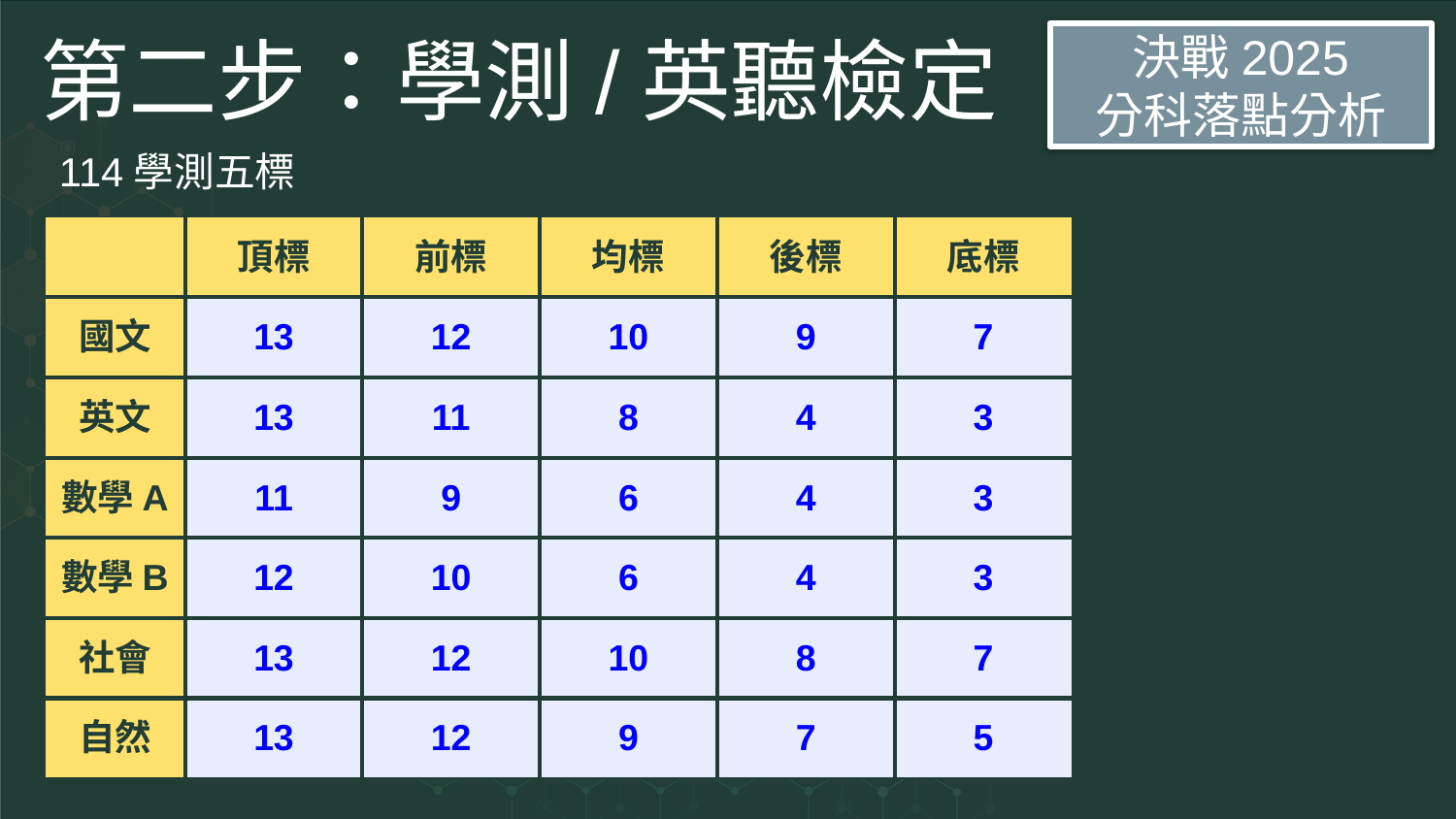

# 第二步：學測/英聽檢定

決戰2025
分科落點分析
 114學測五標
|  | 頂標 | 前標 | 均標 | 後標 | 底標 |
| --- | --- | --- | --- | --- | --- |
| 國文 | 13 | 12 | 10 | 9 | 7 |
| 英文 | 13 | 11 | 8 | 4 | 3 |
| 數學A | 11 | 9 | 6 | 4 | 3 |
| 數學B | 12 | 10 | 6 | 4 | 3 |
| 社會 | 13 | 12 | 10 | 8 | 7 |
| 自然 | 13 | 12 | 9 | 7 | 5 |